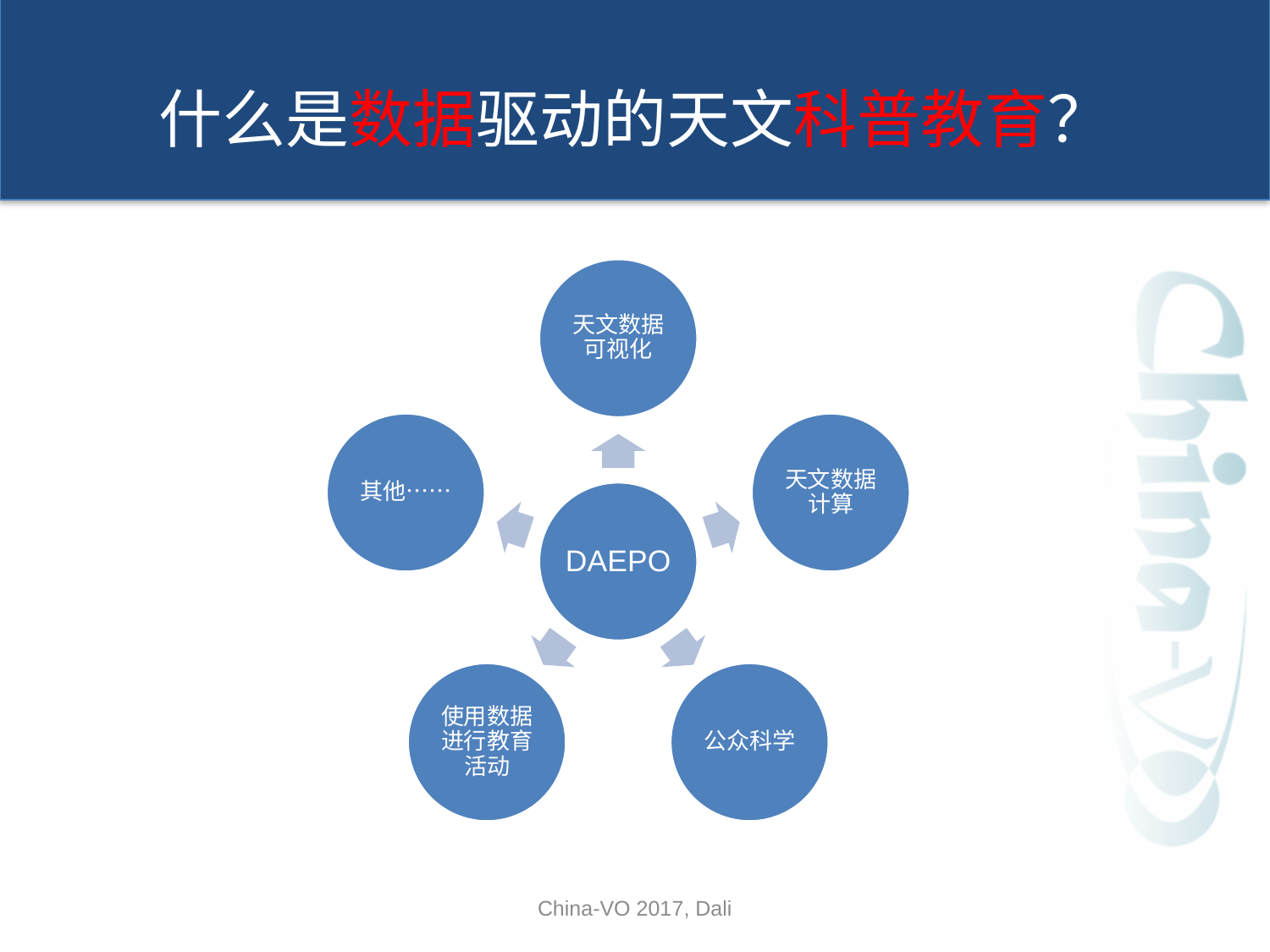

# 什么是数据驱动的天文科普教育？
DAEPO

天文数据可视化

天文数据计算

公众科学

使用数据进行教育活动

其他……
China-VO 2017, Dali